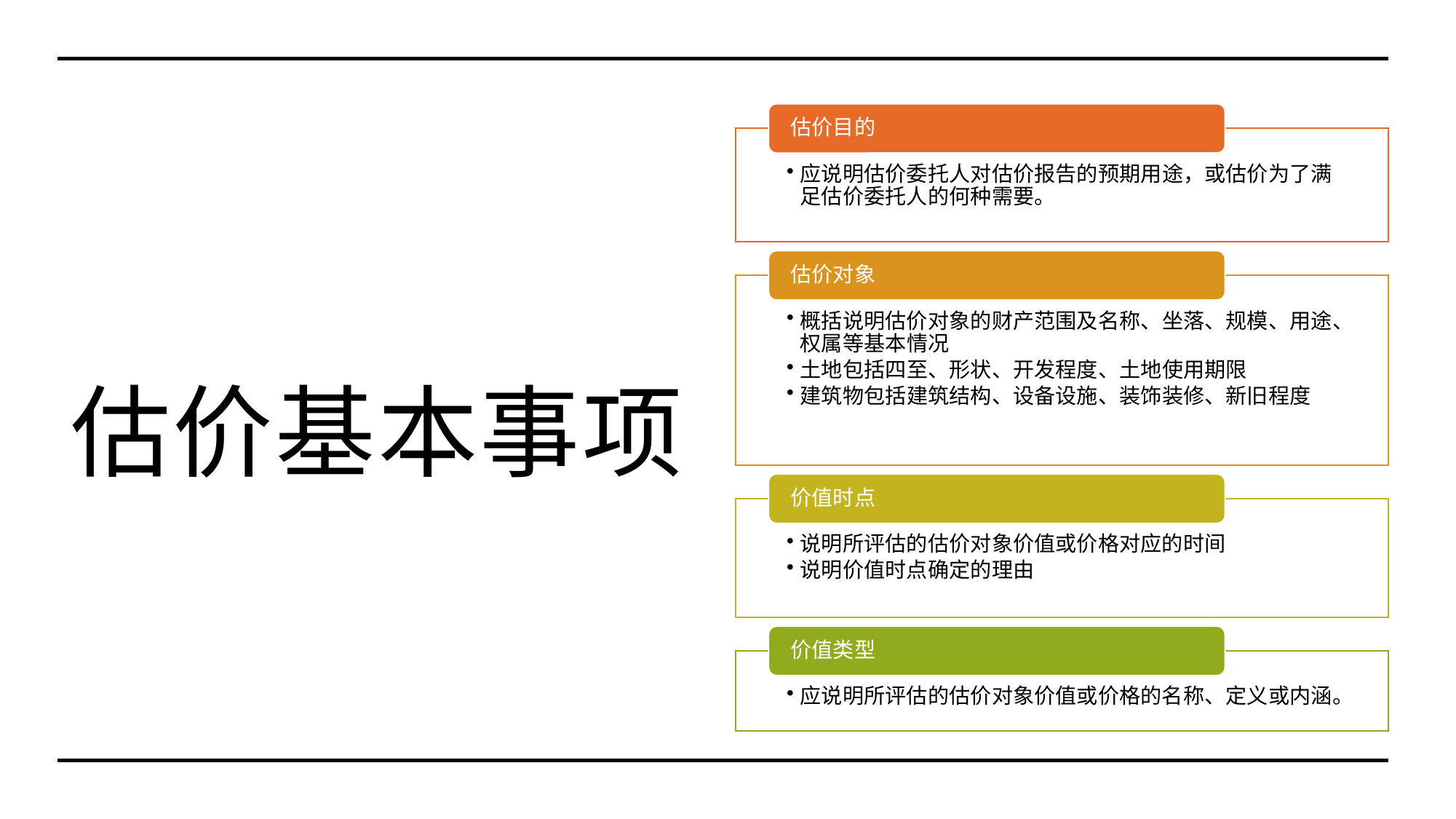

应说明估价委托人对估价报告的预期用途，或估价为了满足估价委托人的何种需要。
估价目的
概括说明估价对象的财产范围及名称、坐落、规模、用途、权属等基本情况
土地包括四至、形状、开发程度、土地使用期限
建筑物包括建筑结构、设备设施、装饰装修、新旧程度
估价对象
说明所评估的估价对象价值或价格对应的时间
说明价值时点确定的理由
价值时点
应说明所评估的估价对象价值或价格的名称、定义或内涵。
价值类型
# 估价基本事项